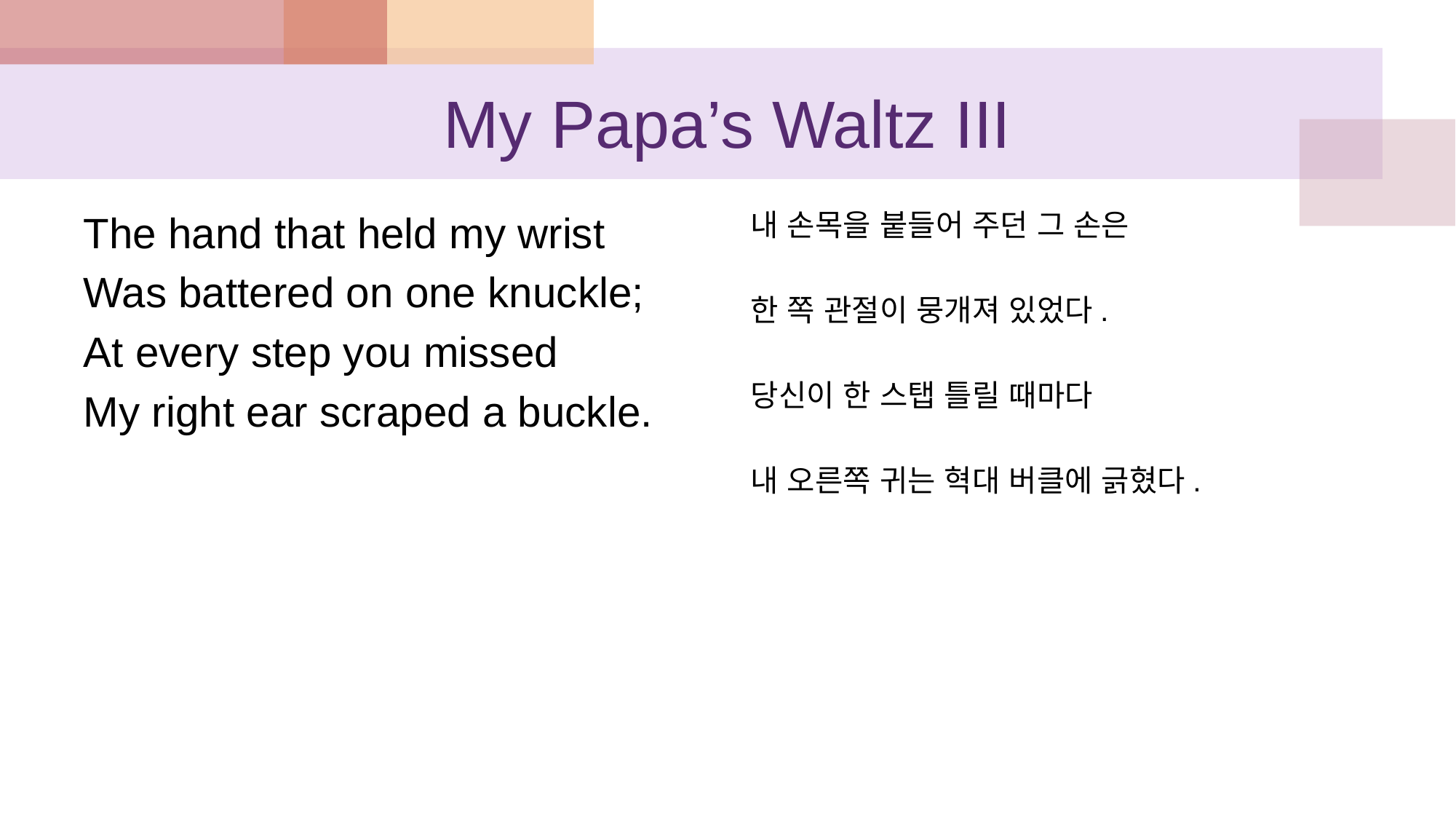

# My Papa’s Waltz III
The hand that held my wrist
Was battered on one knuckle;
At every step you missed
My right ear scraped a buckle.
내 손목을 붙들어 주던 그 손은

한 쪽 관절이 뭉개져 있었다.

당신이 한 스탭 틀릴 때마다

내 오른쪽 귀는 혁대 버클에 긁혔다.